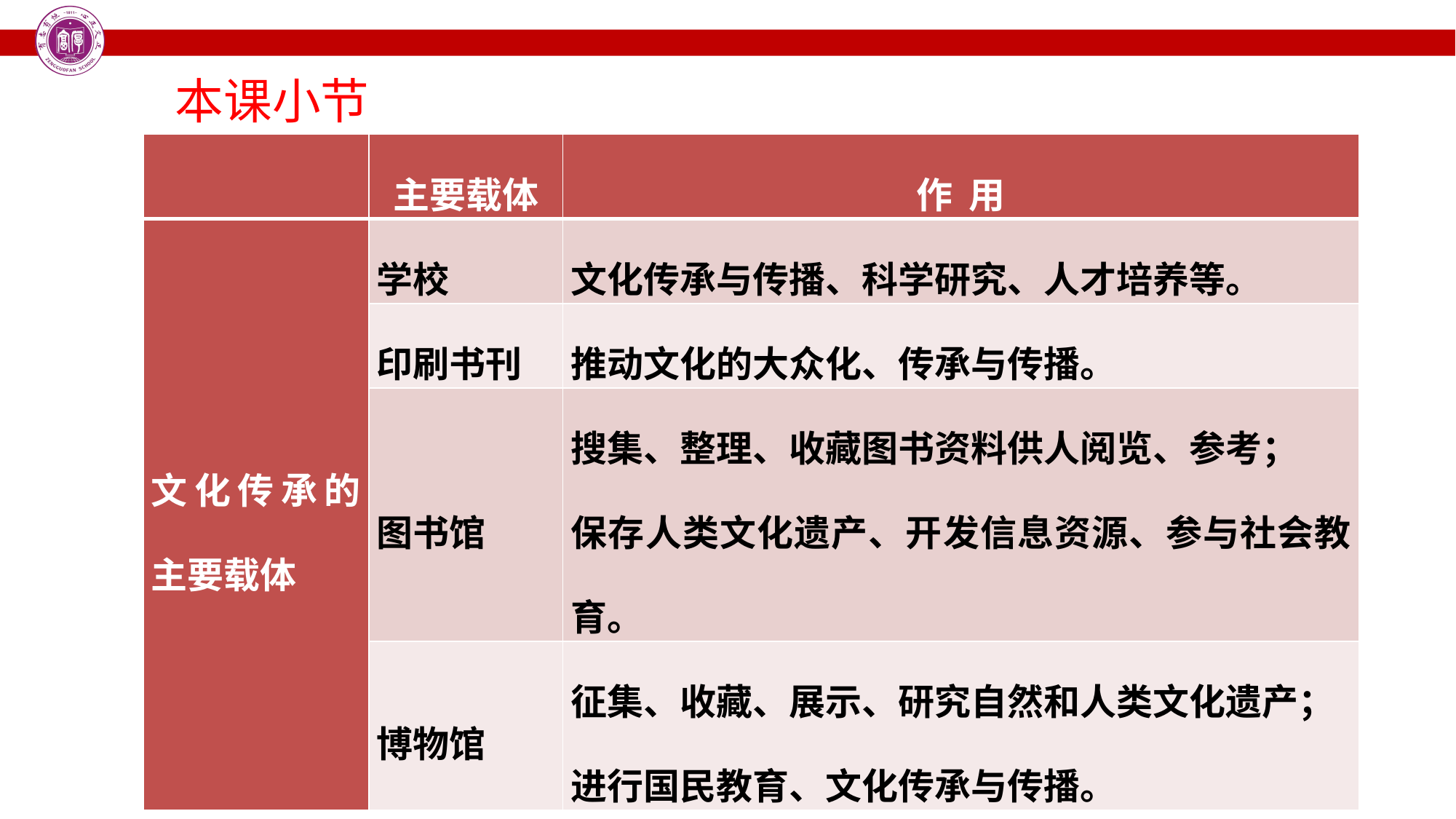

本课小节
|  | 主要载体 | 作 用 |
| --- | --- | --- |
| 文化传承的主要载体 | 学校 | 文化传承与传播、科学研究、人才培养等。 |
|  | 印刷书刊 | 推动文化的大众化、传承与传播。 |
|  | 图书馆 | 搜集、整理、收藏图书资料供人阅览、参考； 保存人类文化遗产、开发信息资源、参与社会教育。 |
|  | 博物馆 | 征集、收藏、展示、研究自然和人类文化遗产； 进行国民教育、文化传承与传播。 |